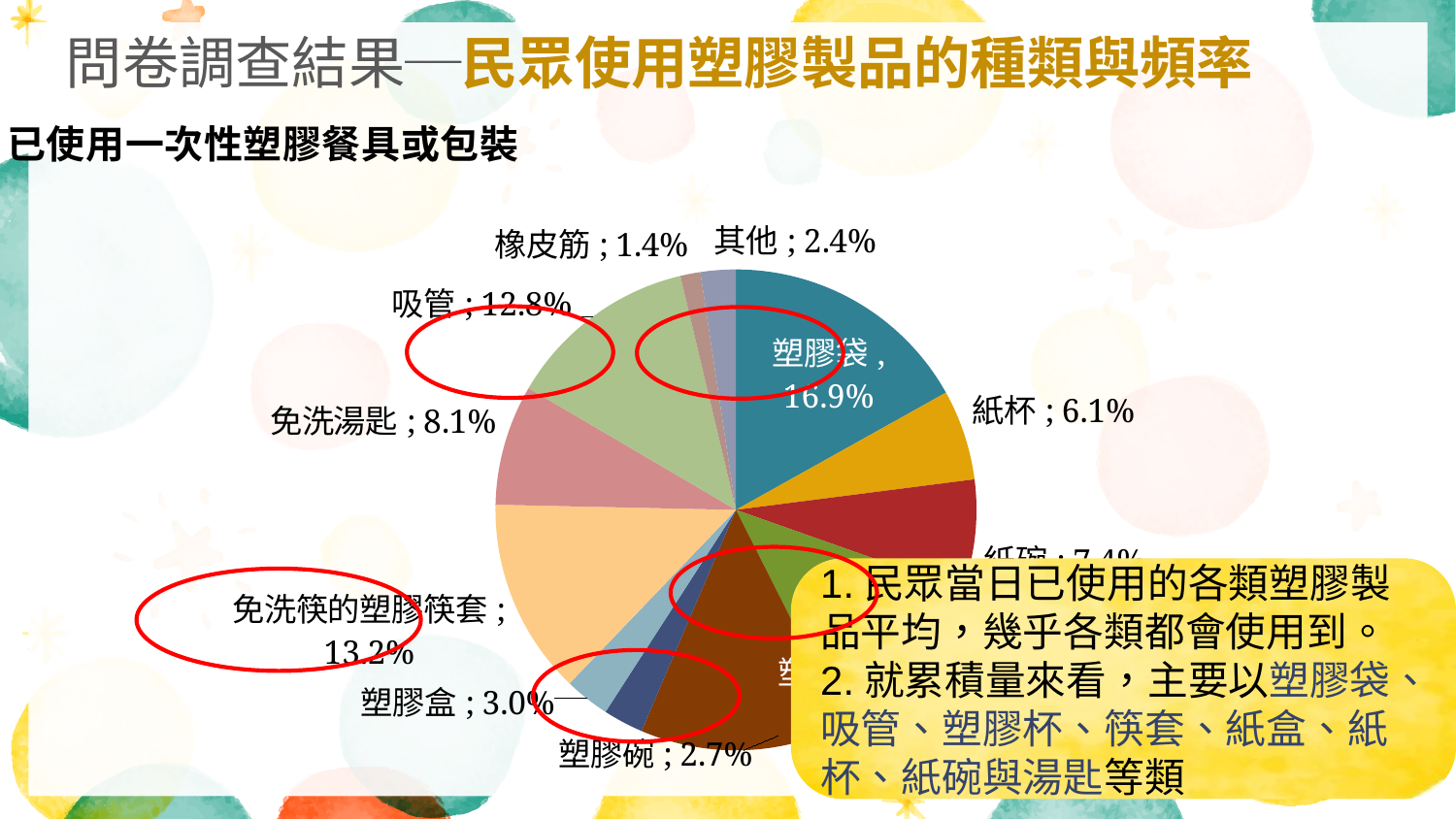

問卷調查結果─民眾使用塑膠製品的種類與頻率

### Chart: 已使用一次性塑膠餐具或包裝

| Category |  |
|---|---|
| 塑膠袋 | 0.1689189189189189 |
| 紙杯 | 0.06081081081081098 |
| 紙碗 | 0.07432432432432452 |
| 紙盒 | 0.12162162162162204 |
| 塑膠杯 | 0.13851351351351338 |
| 塑膠碗 | 0.027027027027027146 |
| 塑膠盒 | 0.030405405405405504 |
| 免洗筷的塑膠筷套 | 0.13175675675675672 |
| 免洗湯匙 | 0.08108108108108109 |
| 吸管 | 0.12837837837837837 |
| 橡皮筋 | 0.013513513513513521 |
| 其他 | 0.023648648648648643 |

1.民眾當日已使用的各類塑膠製品平均，幾乎各類都會使用到。
2.就累積量來看，主要以塑膠袋、吸管、塑膠杯、筷套、紙盒、紙杯、紙碗與湯匙等類